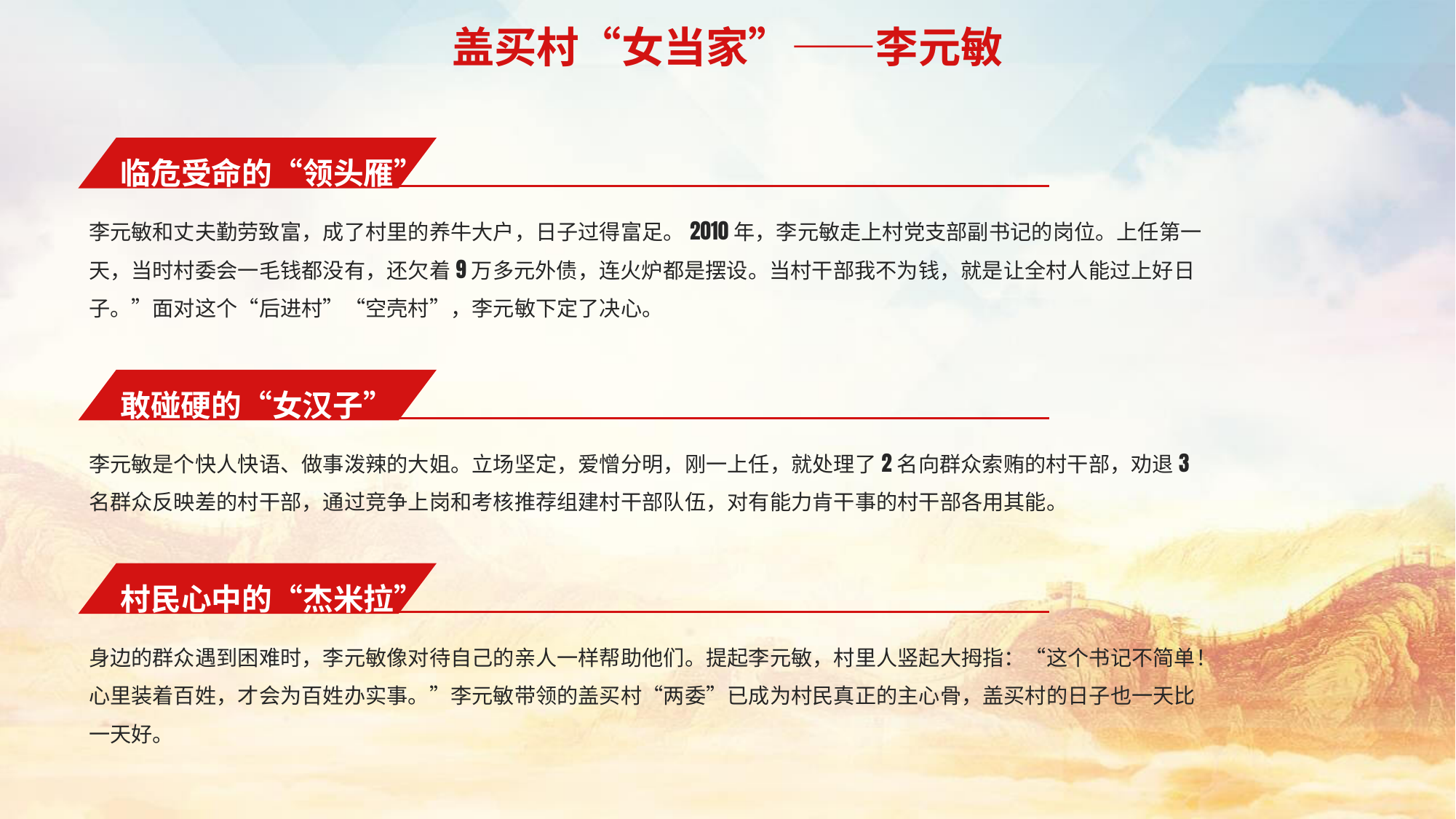

盖买村“女当家”——李元敏
临危受命的“领头雁”

李元敏和丈夫勤劳致富，成了村里的养牛大户，日子过得富足。2010年，李元敏走上村党支部副书记的岗位。上任第一天，当时村委会一毛钱都没有，还欠着9万多元外债，连火炉都是摆设。当村干部我不为钱，就是让全村人能过上好日子。”面对这个“后进村”“空壳村”，李元敏下定了决心。
敢碰硬的“女汉子”

李元敏是个快人快语、做事泼辣的大姐。立场坚定，爱憎分明，刚一上任，就处理了2名向群众索贿的村干部，劝退3名群众反映差的村干部，通过竞争上岗和考核推荐组建村干部队伍，对有能力肯干事的村干部各用其能。
村民心中的“杰米拉”

身边的群众遇到困难时，李元敏像对待自己的亲人一样帮助他们。提起李元敏，村里人竖起大拇指：“这个书记不简单！心里装着百姓，才会为百姓办实事。”李元敏带领的盖买村“两委”已成为村民真正的主心骨，盖买村的日子也一天比一天好。